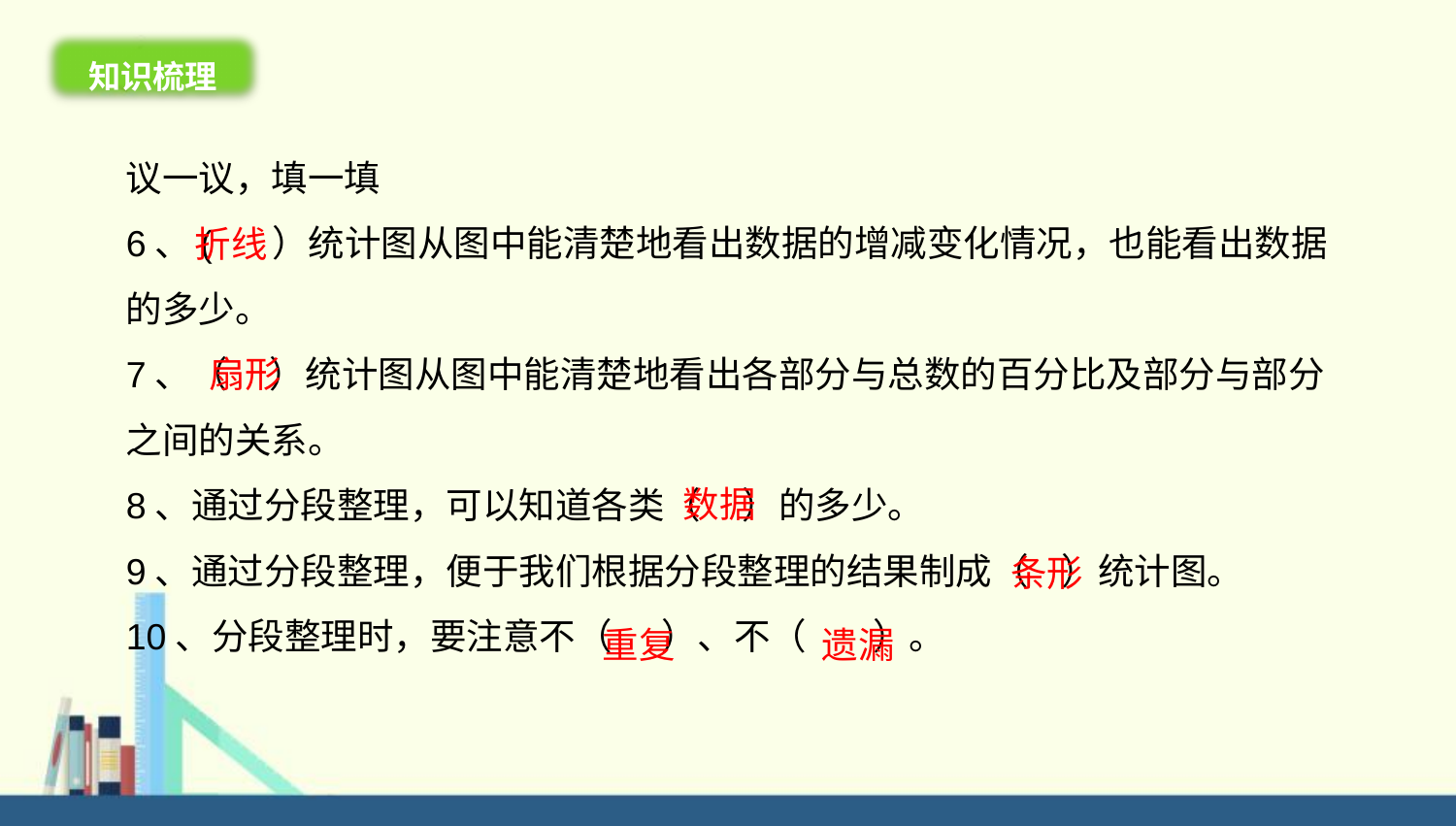

知识梳理
议一议，填一填
6、(     ）统计图从图中能清楚地看出数据的增减变化情况，也能看出数据的多少。
7、（     ）统计图从图中能清楚地看出各部分与总数的百分比及部分与部分之间的关系。
8、通过分段整理，可以知道各类（     ）的多少。
9、通过分段整理，便于我们根据分段整理的结果制成（    ）统计图。
10、分段整理时，要注意不（      ）、不（        ）。
折线
扇形
数据
条形
重复
遗漏